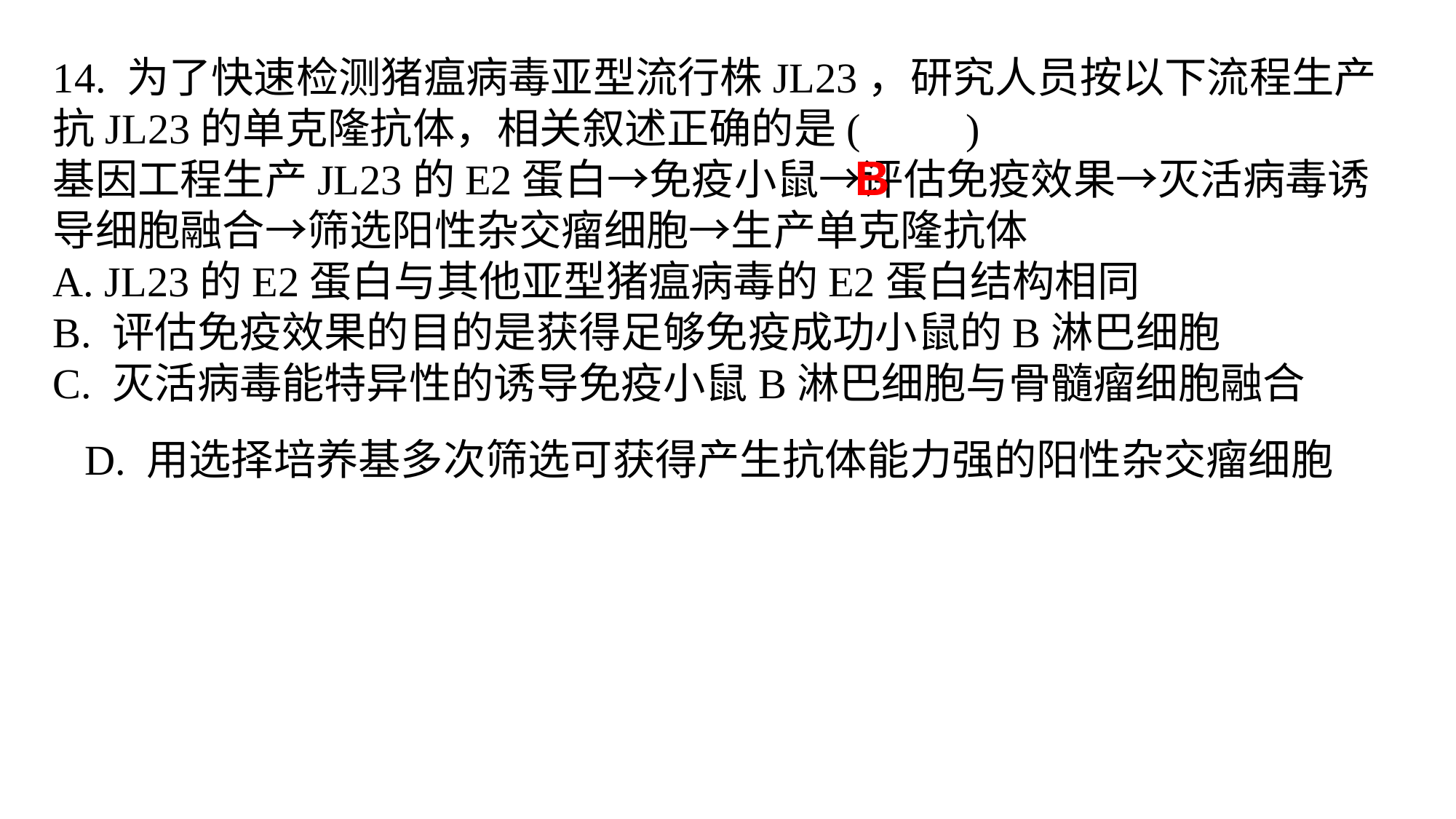

14. 为了快速检测猪瘟病毒亚型流行株JL23，研究人员按以下流程生产抗JL23的单克隆抗体，相关叙述正确的是(　　)基因工程生产JL23的E2蛋白→免疫小鼠→评估免疫效果→灭活病毒诱导细胞融合→筛选阳性杂交瘤细胞→生产单克隆抗体A. JL23的E2蛋白与其他亚型猪瘟病毒的E2蛋白结构相同B. 评估免疫效果的目的是获得足够免疫成功小鼠的B淋巴细胞C. 灭活病毒能特异性的诱导免疫小鼠B淋巴细胞与骨髓瘤细胞融合D. 用选择培养基多次筛选可获得产生抗体能力强的阳性杂交瘤细胞
B